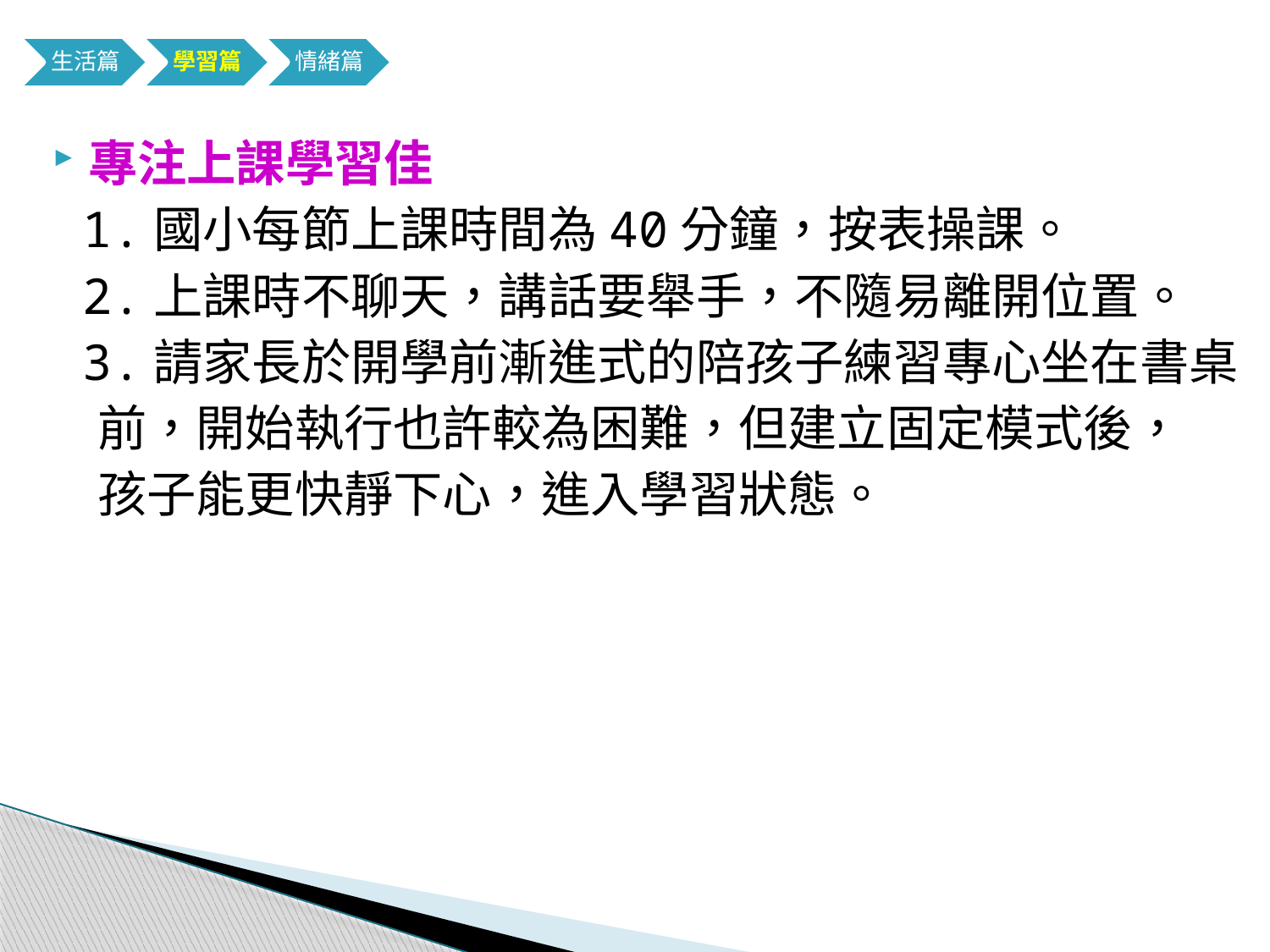

生活篇
學習篇
情緒篇
專注上課學習佳
 1.國小每節上課時間為40分鐘，按表操課。
 2.上課時不聊天，講話要舉手，不隨易離開位置。
 3.請家長於開學前漸進式的陪孩子練習專心坐在書桌
   前，開始執行也許較為困難，但建立固定模式後，
   孩子能更快靜下心，進入學習狀態。